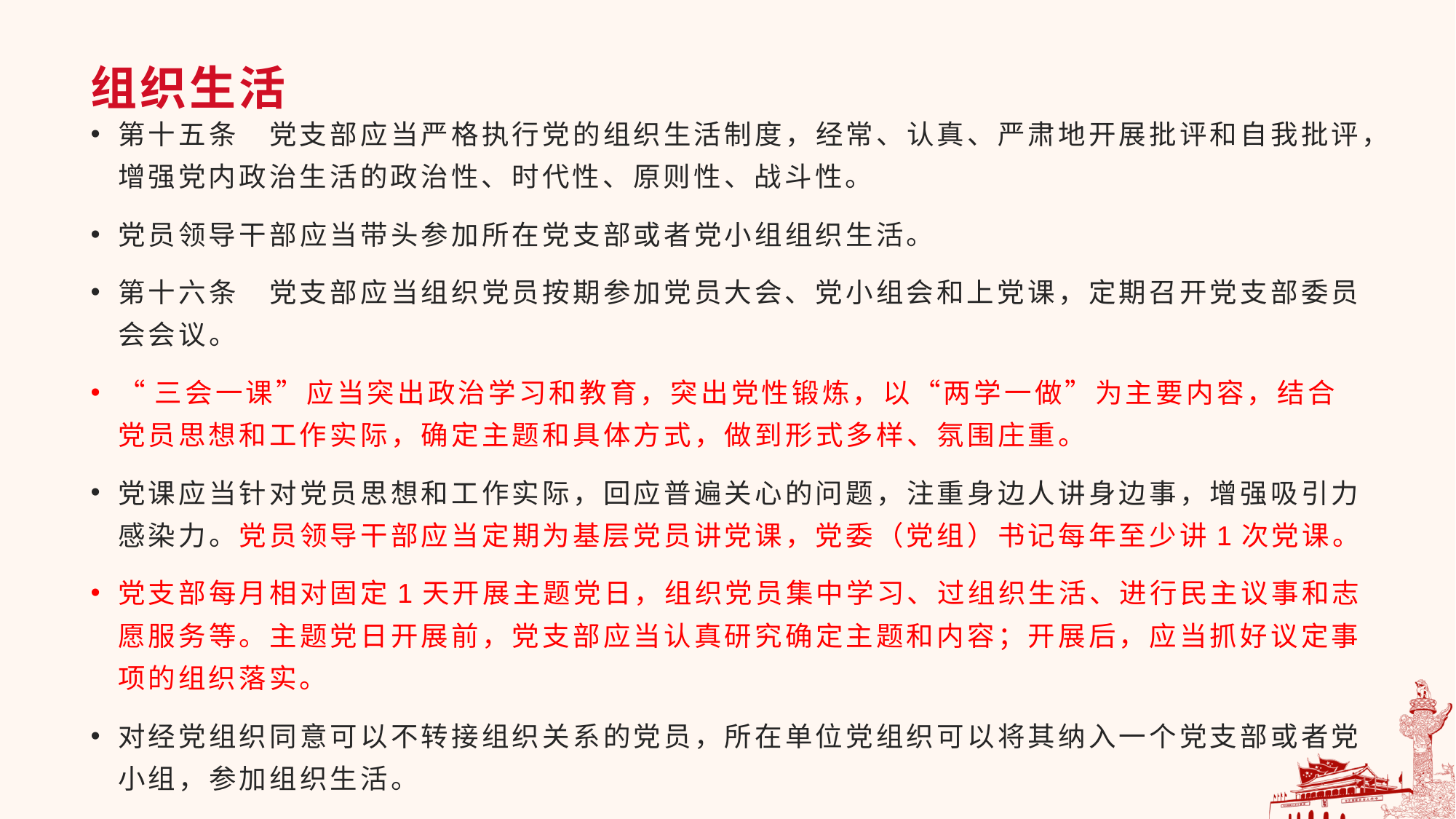

# 组织生活
第十五条　党支部应当严格执行党的组织生活制度，经常、认真、严肃地开展批评和自我批评，增强党内政治生活的政治性、时代性、原则性、战斗性。
党员领导干部应当带头参加所在党支部或者党小组组织生活。
第十六条　党支部应当组织党员按期参加党员大会、党小组会和上党课，定期召开党支部委员会会议。
“三会一课”应当突出政治学习和教育，突出党性锻炼，以“两学一做”为主要内容，结合党员思想和工作实际，确定主题和具体方式，做到形式多样、氛围庄重。
党课应当针对党员思想和工作实际，回应普遍关心的问题，注重身边人讲身边事，增强吸引力感染力。党员领导干部应当定期为基层党员讲党课，党委（党组）书记每年至少讲1次党课。
党支部每月相对固定1天开展主题党日，组织党员集中学习、过组织生活、进行民主议事和志愿服务等。主题党日开展前，党支部应当认真研究确定主题和内容；开展后，应当抓好议定事项的组织落实。
对经党组织同意可以不转接组织关系的党员，所在单位党组织可以将其纳入一个党支部或者党小组，参加组织生活。